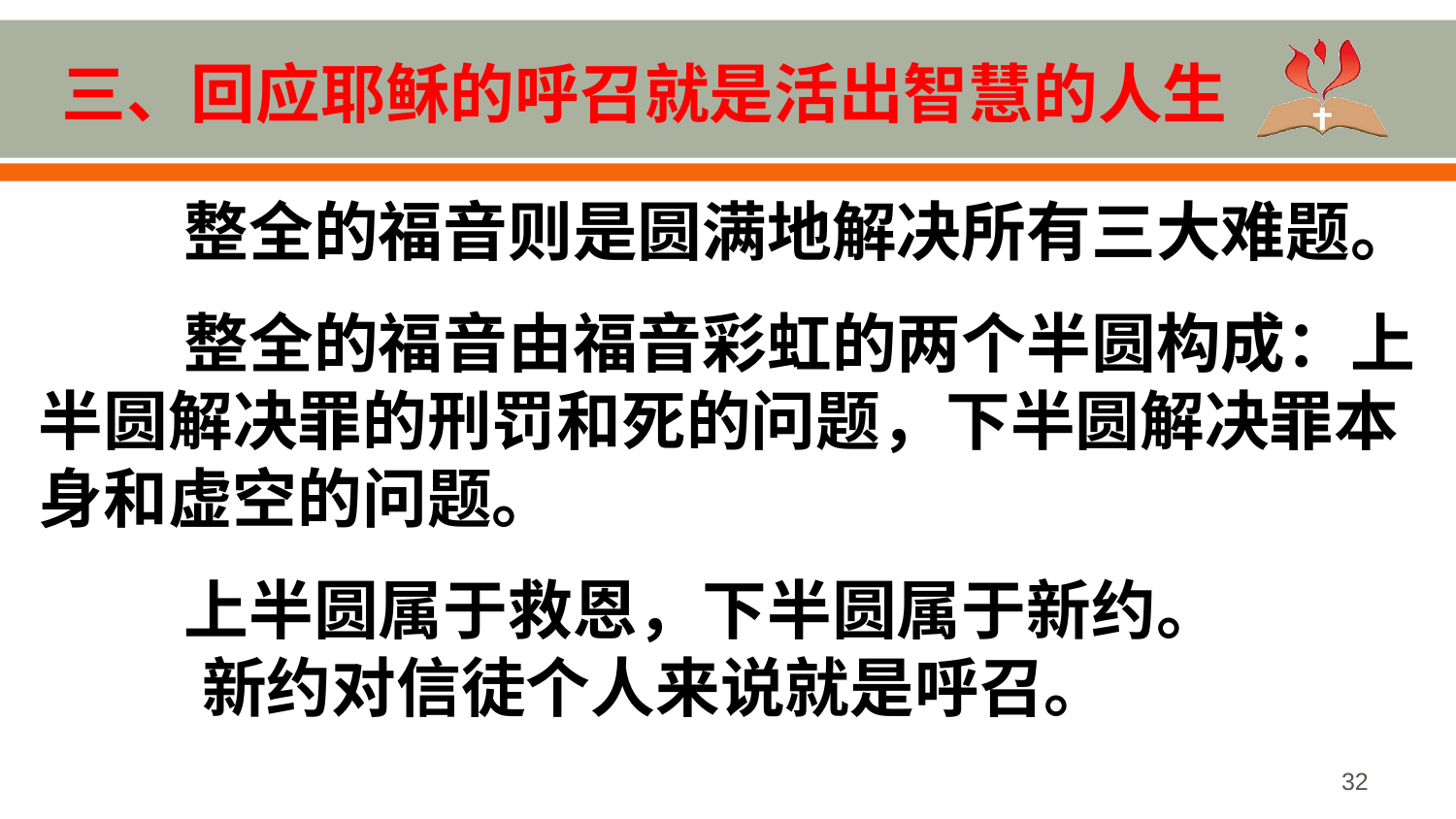

# 三、回应耶稣的呼召就是活出智慧的人生

    	整全的福音则是圆满地解决所有三大难题。

    	整全的福音由福音彩虹的两个半圆构成：上半圆解决罪的刑罚和死的问题，下半圆解决罪本身和虚空的问题。

   	上半圆属于救恩，下半圆属于新约。
          新约对信徒个人来说就是呼召。

32